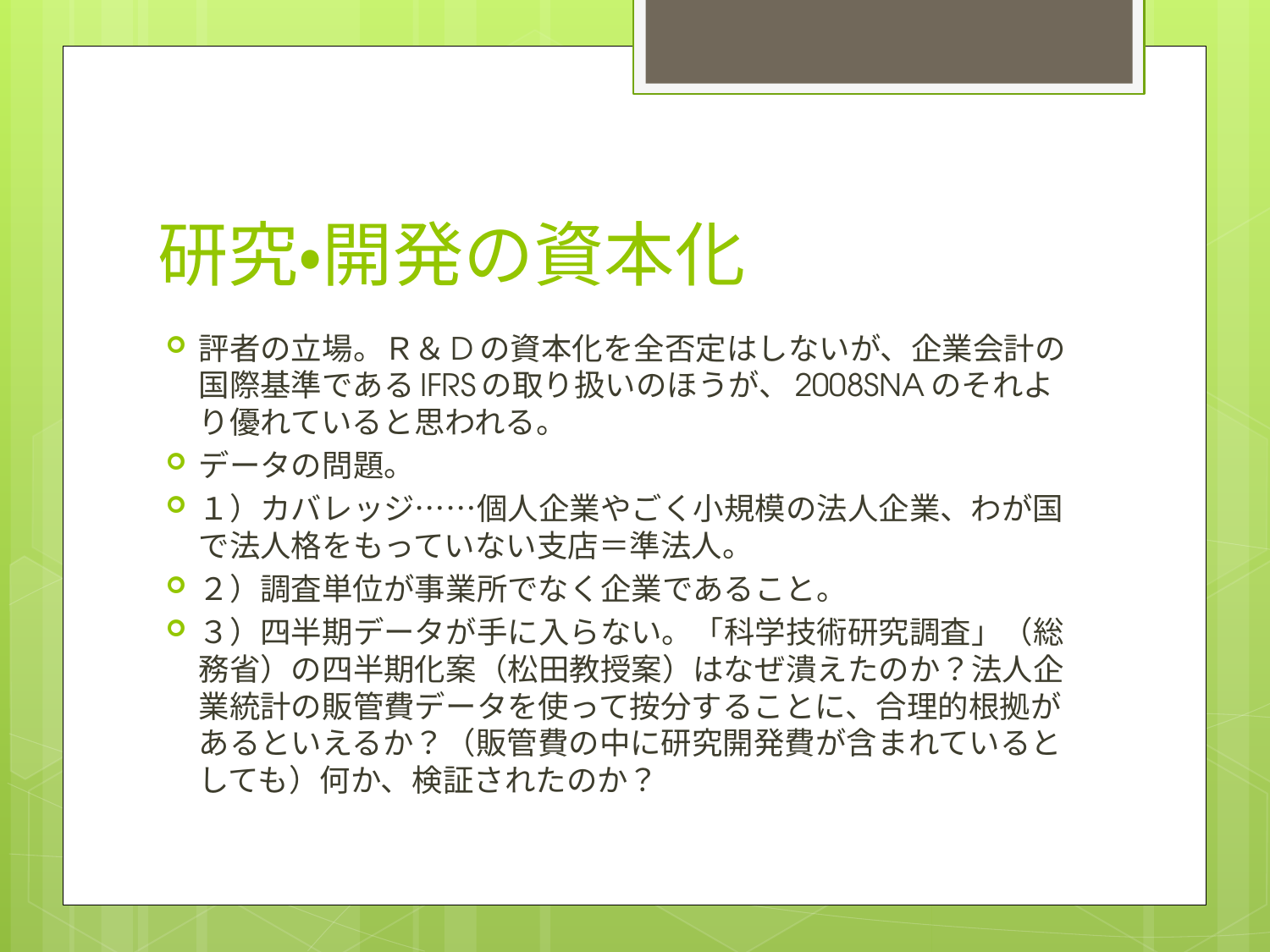

# 研究・開発の資本化
評者の立場。Ｒ＆Dの資本化を全否定はしないが、企業会計の国際基準であるIFRSの取り扱いのほうが、2008SNAのそれより優れていると思われる。
データの問題。
１）カバレッジ……個人企業やごく小規模の法人企業、わが国で法人格をもっていない支店＝準法人。
２）調査単位が事業所でなく企業であること。
３）四半期データが手に入らない。「科学技術研究調査」（総務省）の四半期化案（松田教授案）はなぜ潰えたのか？法人企業統計の販管費データを使って按分することに、合理的根拠があるといえるか？（販管費の中に研究開発費が含まれているとしても）何か、検証されたのか？